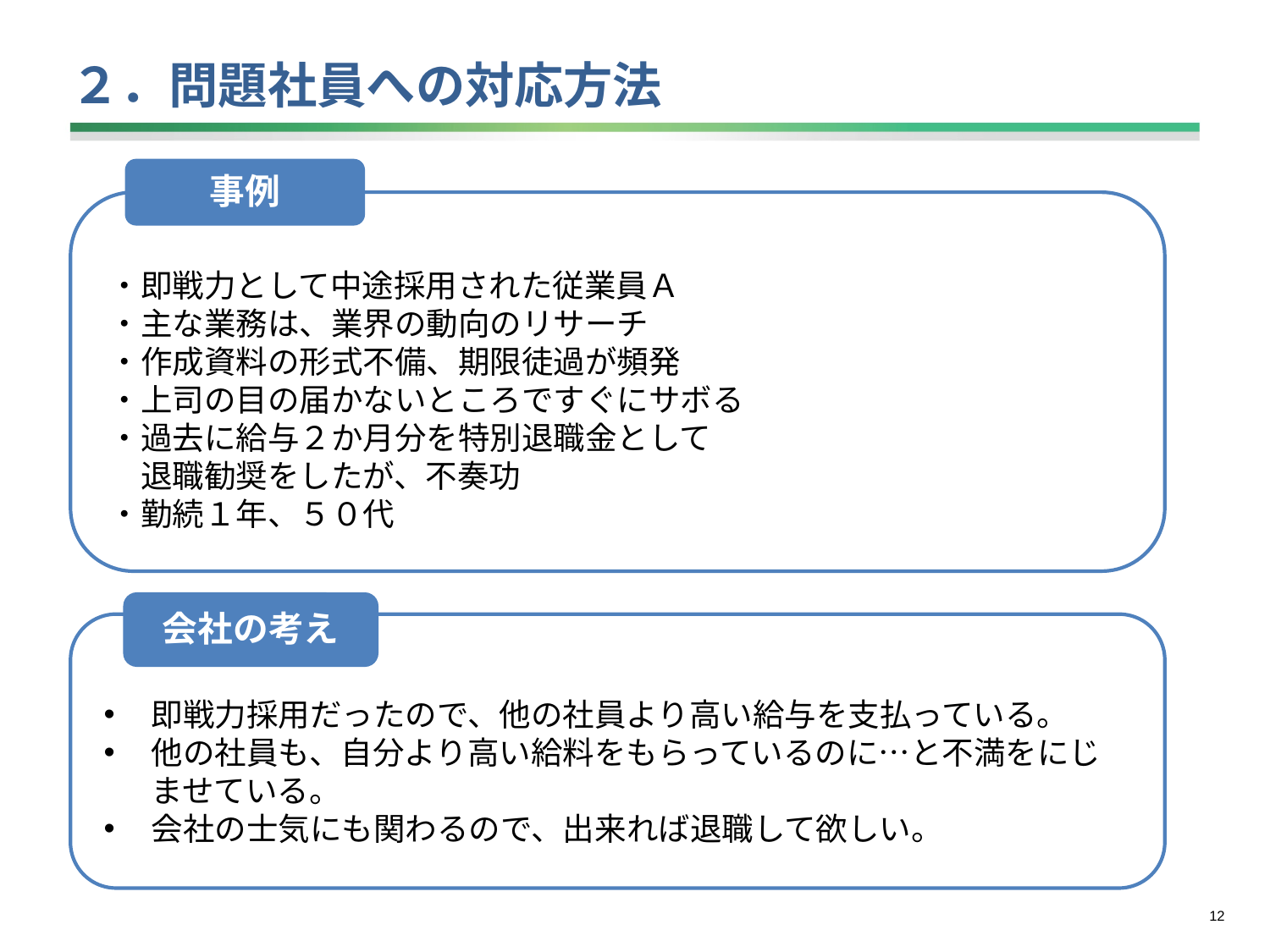

# ２．問題社員への対応方法
事例

・即戦力として中途採用された従業員Ａ
・主な業務は、業界の動向のリサーチ
・作成資料の形式不備、期限徒過が頻発
・上司の目の届かないところですぐにサボる
・過去に給与２か月分を特別退職金として
　退職勧奨をしたが、不奏功
・勤続１年、５０代
会社の考え

即戦力採用だったので、他の社員より高い給与を支払っている。
他の社員も、自分より高い給料をもらっているのに…と不満をにじませている。
会社の士気にも関わるので、出来れば退職して欲しい。
12